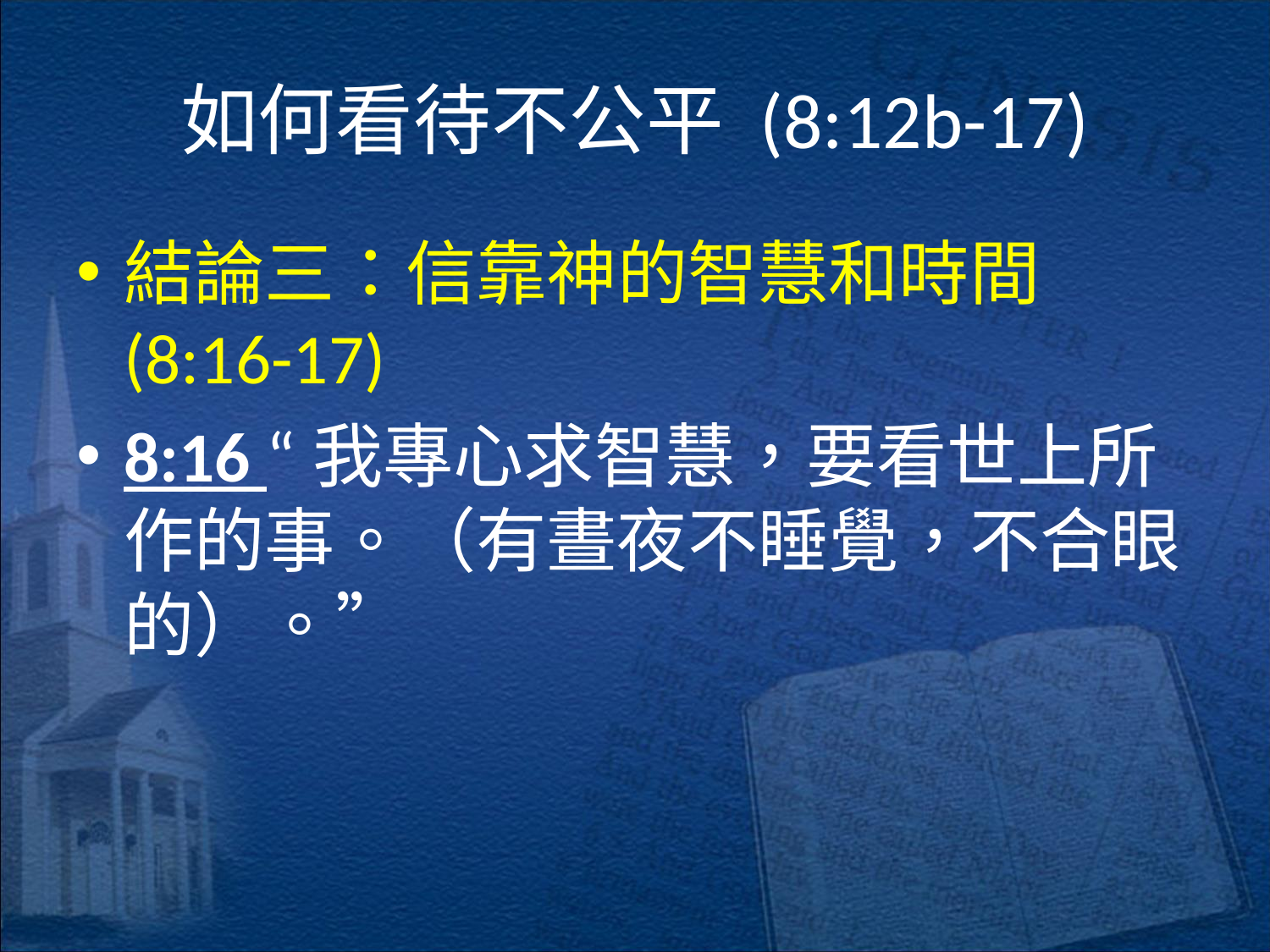

# 如何看待不公平 (8:12b-17)
結論三：信靠神的智慧和時間 (8:16-17)
8:16 “我專心求智慧，要看世上所作的事。（有晝夜不睡覺，不合眼的）。”